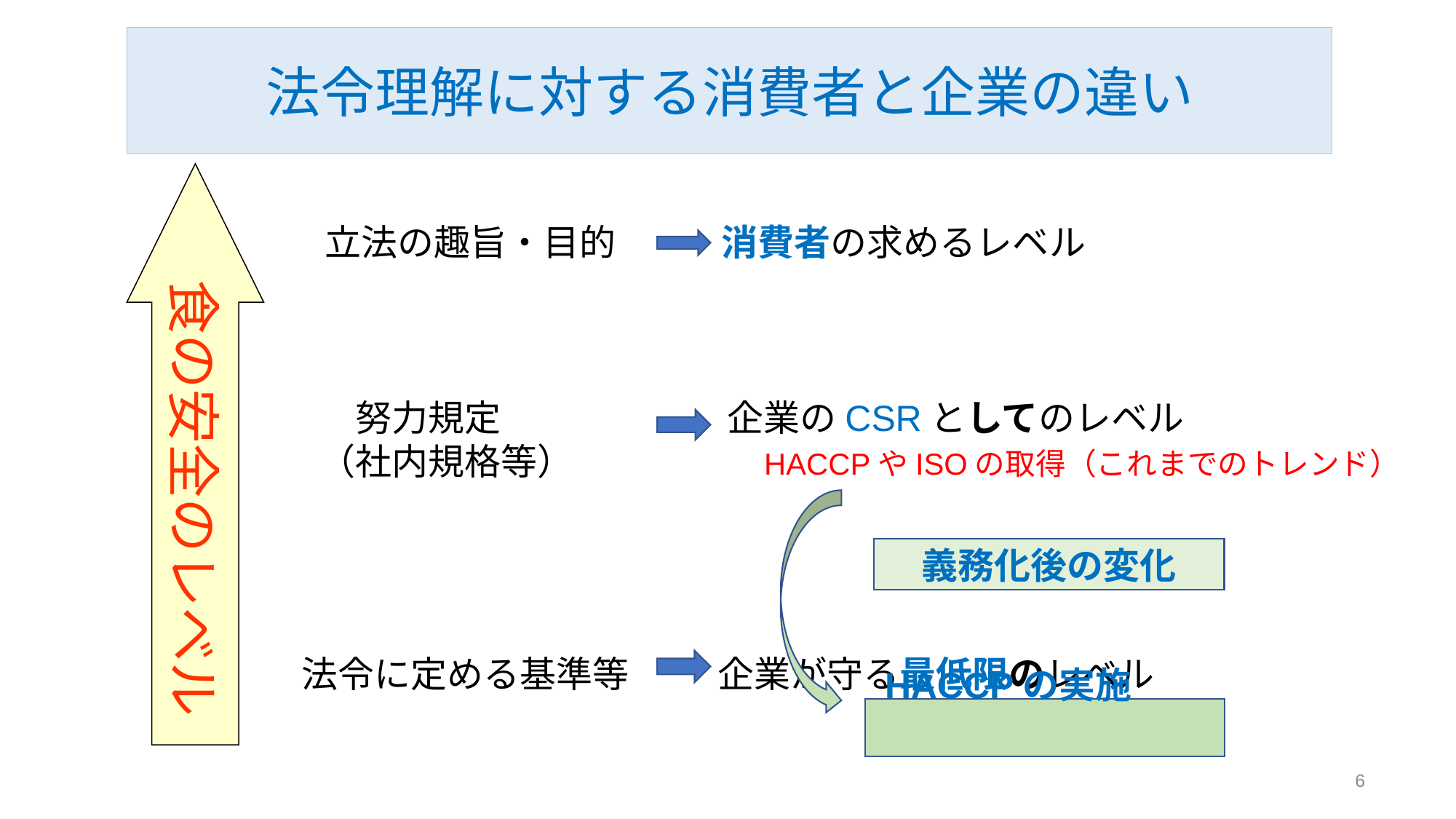

法令理解に対する消費者と企業の違い
食の安全のレベル
立法の趣旨・目的 　   　消費者の求めるレベル

　努力規定　　 　　　　企業のCSRとしてのレベル
（社内規格等）　　　　　HACCPやISOの取得（これまでのトレンド）

義務化後の変化
法令に定める基準等 　 　企業が守る最低限のレベル

HACCPの実施
6